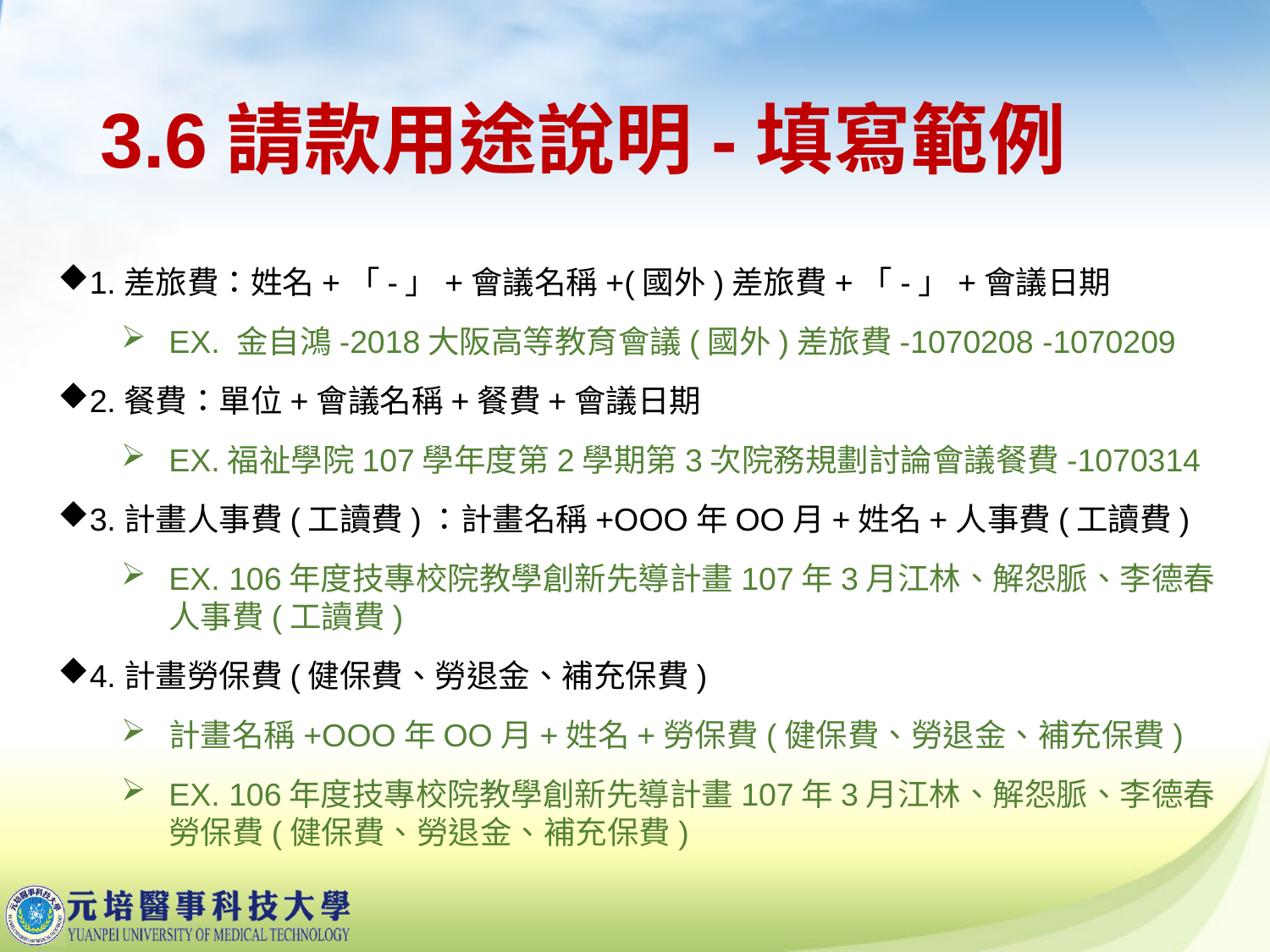

# 3.6請款用途說明-填寫範例
1.差旅費：姓名+「-」+會議名稱+(國外)差旅費+「-」+會議日期
EX. 金自鴻-2018大阪高等教育會議(國外)差旅費-1070208 -1070209
2.餐費：單位+會議名稱+餐費+會議日期
EX.福祉學院107學年度第2學期第3次院務規劃討論會議餐費-1070314
3.計畫人事費(工讀費)：計畫名稱+OOO年OO月+姓名+人事費(工讀費)
EX. 106年度技專校院教學創新先導計畫107年3月江林、解怨脈、李德春人事費(工讀費)
4.計畫勞保費(健保費、勞退金、補充保費)
計畫名稱+OOO年OO月+姓名+勞保費(健保費、勞退金、補充保費)
EX. 106年度技專校院教學創新先導計畫107年3月江林、解怨脈、李德春勞保費(健保費、勞退金、補充保費)